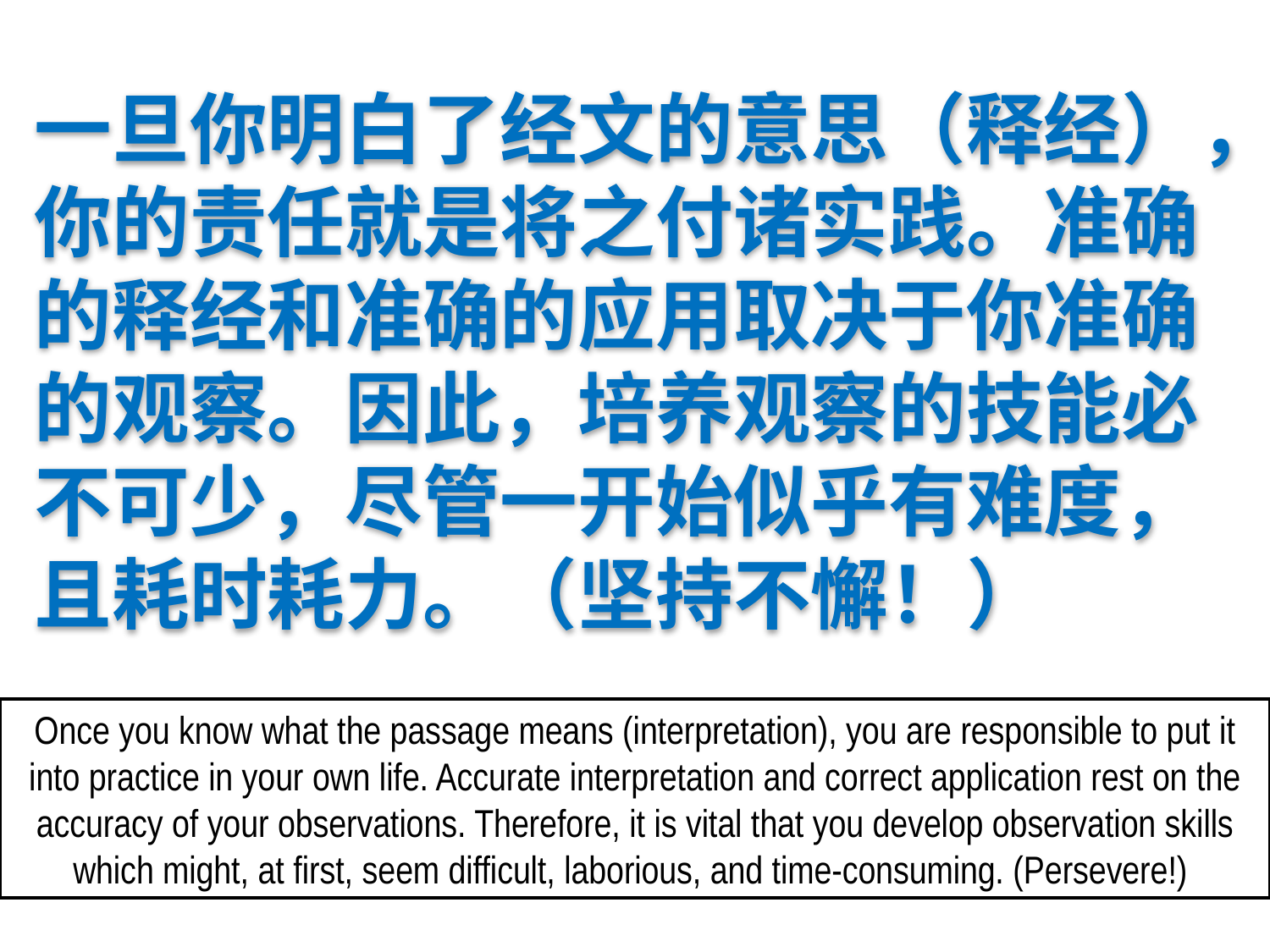

一旦你明白了经文的意思（释经），你的责任就是将之付诸实践。准确的释经和准确的应用取决于你准确的观察。因此，培养观察的技能必不可少，尽管一开始似乎有难度，且耗时耗力。（坚持不懈！）
Once you know what the passage means (interpretation), you are responsible to put it into practice in your own life. Accurate interpretation and correct application rest on the accuracy of your observations. Therefore, it is vital that you develop observation skills which might, at first, seem difficult, laborious, and time-consuming. (Persevere!)